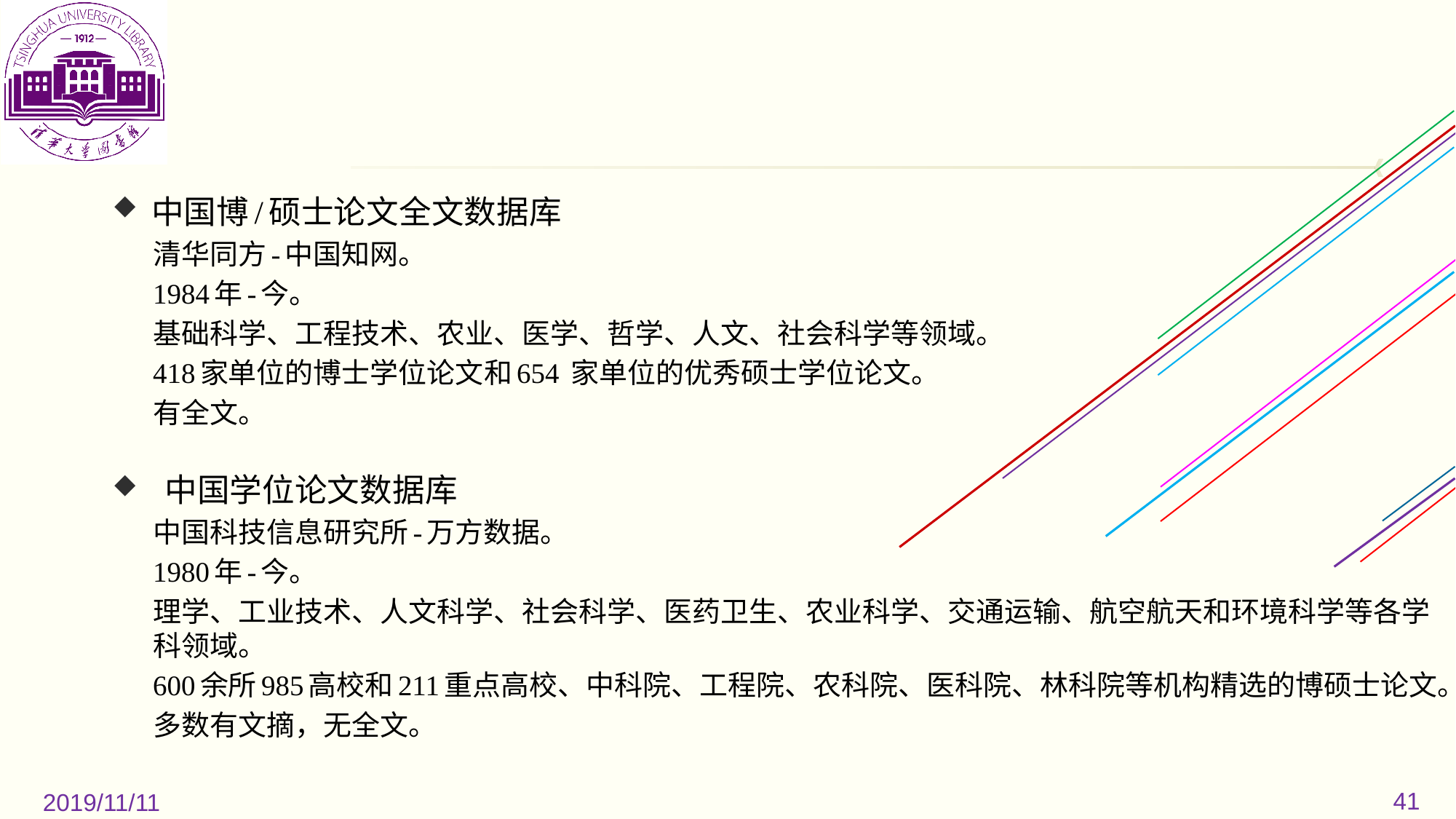

中国博/硕士论文全文数据库
清华同方-中国知网。
1984年-今。
基础科学、工程技术、农业、医学、哲学、人文、社会科学等领域。
418家单位的博士学位论文和654 家单位的优秀硕士学位论文。
有全文。
中国学位论文数据库
中国科技信息研究所-万方数据。
1980年-今。
理学、工业技术、人文科学、社会科学、医药卫生、农业科学、交通运输、航空航天和环境科学等各学科领域。
600余所985高校和211重点高校、中科院、工程院、农科院、医科院、林科院等机构精选的博硕士论文。
多数有文摘，无全文。
41
2019/11/11